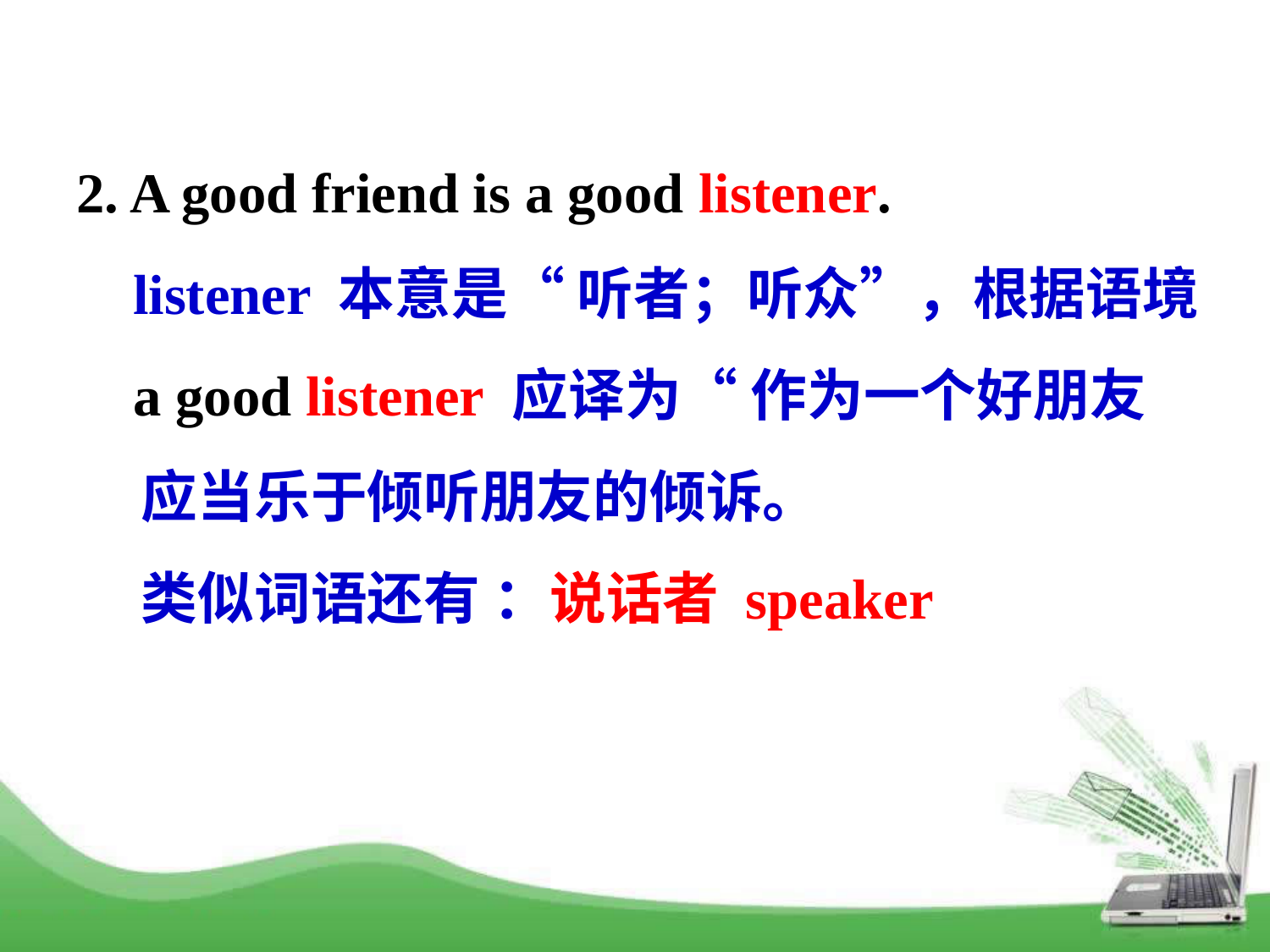

2. A good friend is a good listener.
    listener 本意是“ 听者；听众”，根据语境
    a good listener 应译为“ 作为一个好朋友
    应当乐于倾听朋友的倾诉。
    类似词语还有 ：说话者 speaker